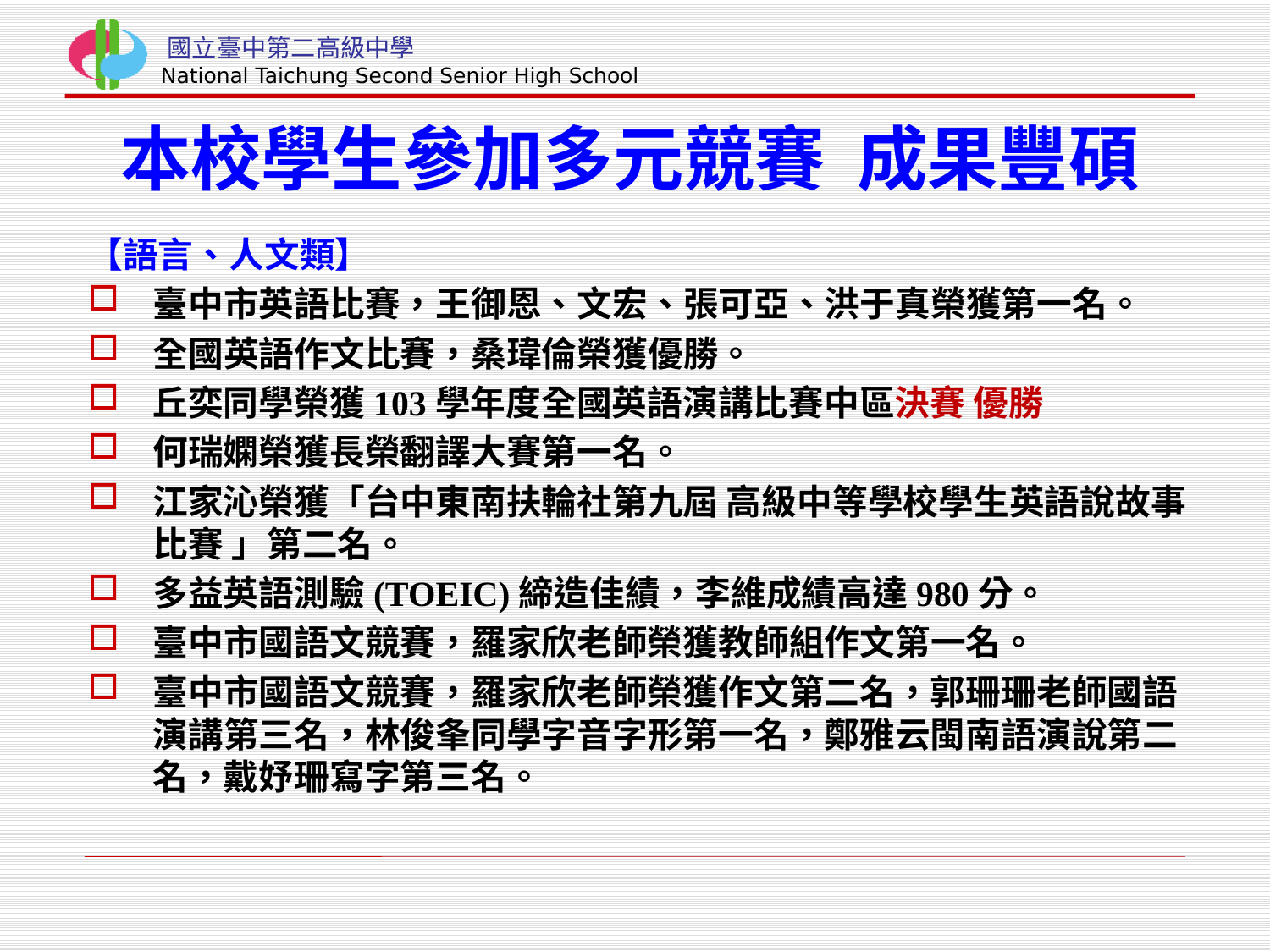

# 本校學生參加多元競賽  成果豐碩
【語言、人文類】
臺中市英語比賽，王御恩、文宏、張可亞、洪于真榮獲第一名。
全國英語作文比賽，桑瑋倫榮獲優勝。
丘奕同學榮獲103學年度全國英語演講比賽中區決賽 優勝
何瑞嫻榮獲長榮翻譯大賽第一名。
江家沁榮獲「台中東南扶輪社第九屆 高級中等學校學生英語說故事比賽 」第二名。
多益英語測驗(TOEIC)締造佳績，李維成績高達980分。
臺中市國語文競賽，羅家欣老師榮獲教師組作文第一名。
臺中市國語文競賽，羅家欣老師榮獲作文第二名，郭珊珊老師國語演講第三名，林俊夆同學字音字形第一名，鄭雅云閩南語演說第二名，戴妤珊寫字第三名。